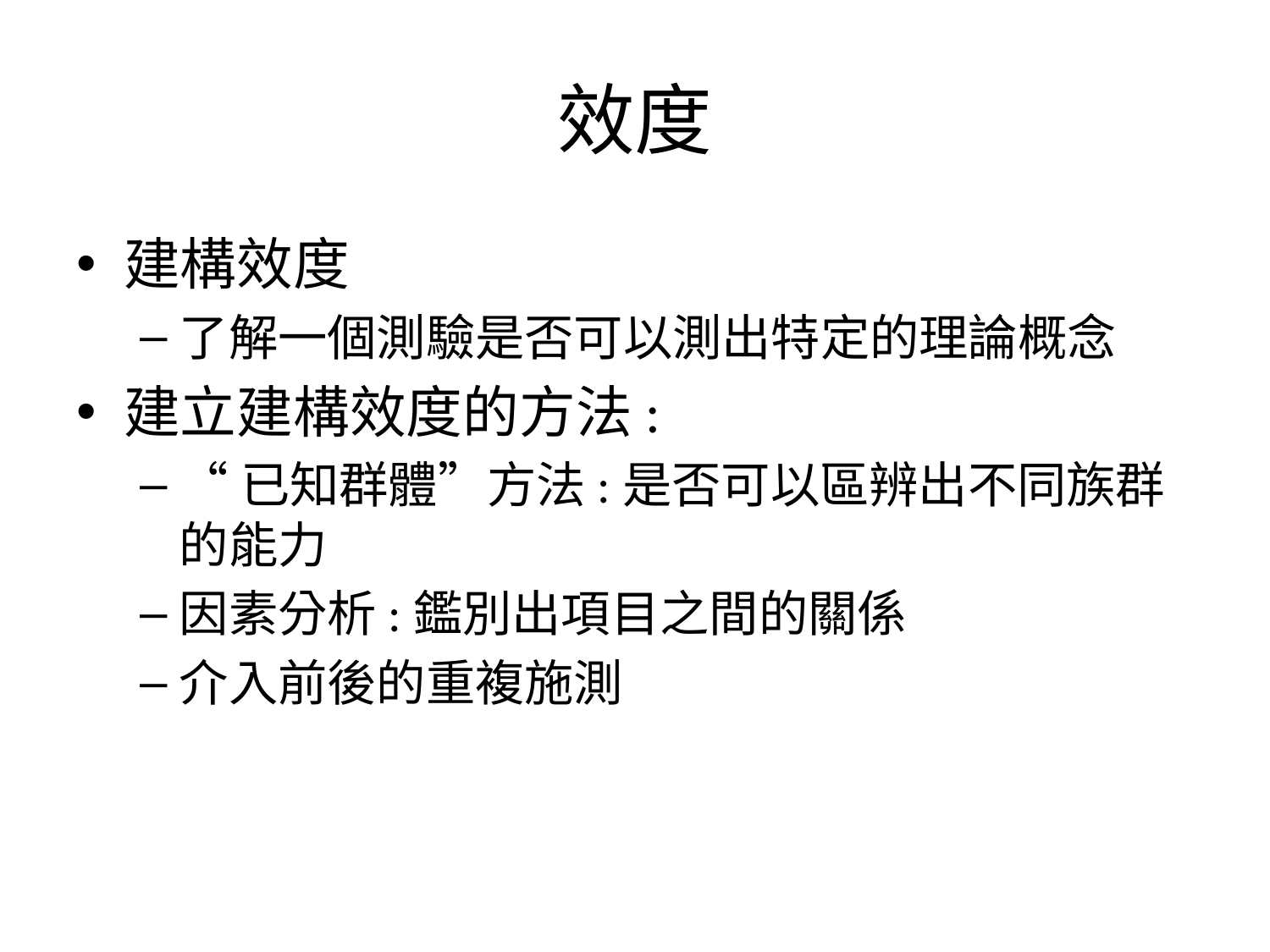

# 效度
建構效度
了解一個測驗是否可以測出特定的理論概念
建立建構效度的方法:
“已知群體”方法:是否可以區辨出不同族群的能力
因素分析:鑑別出項目之間的關係
介入前後的重複施測